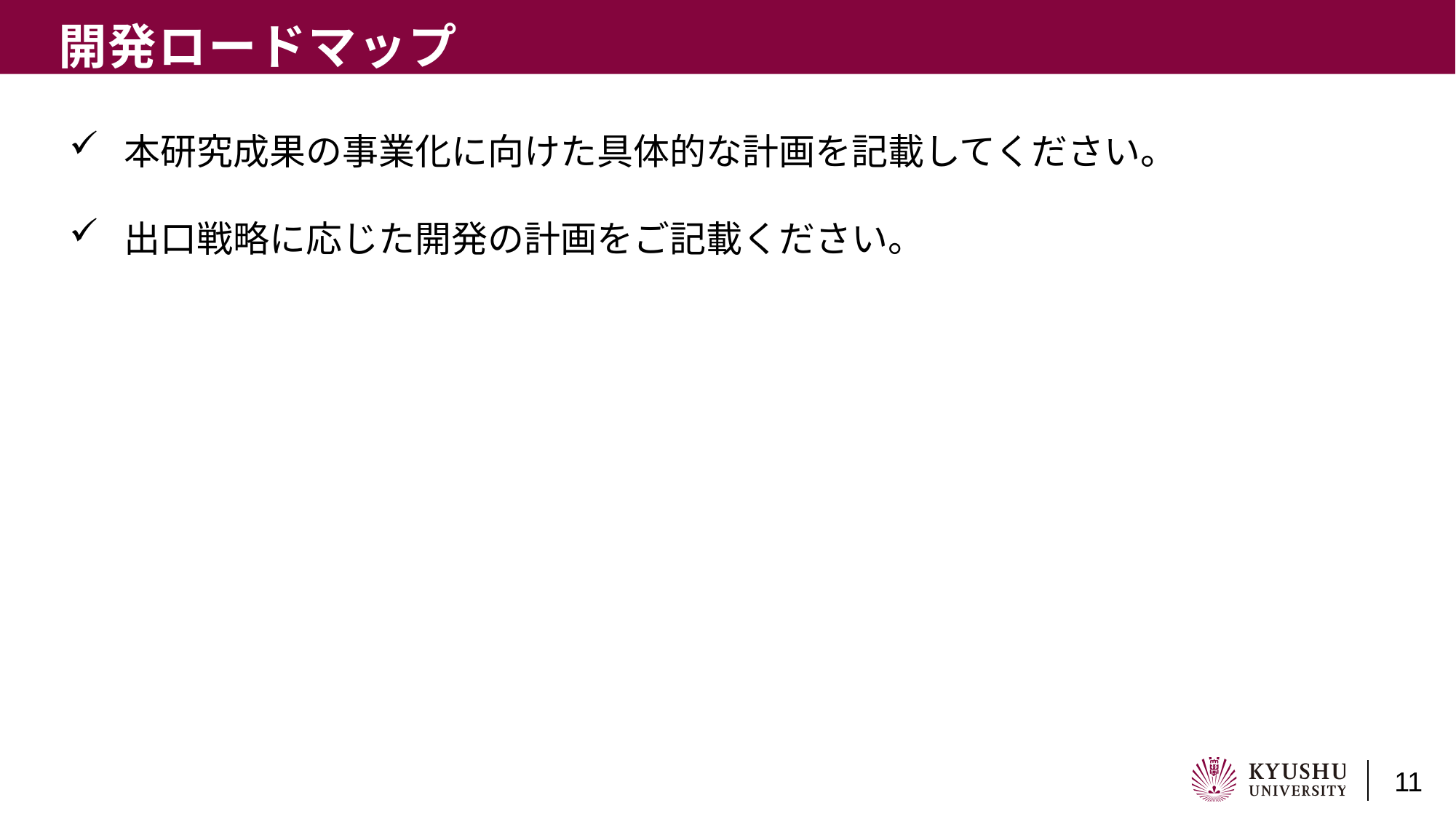

# 開発ロードマップ
本研究成果の事業化に向けた具体的な計画を記載してください。

出口戦略に応じた開発の計画をご記載ください。
11